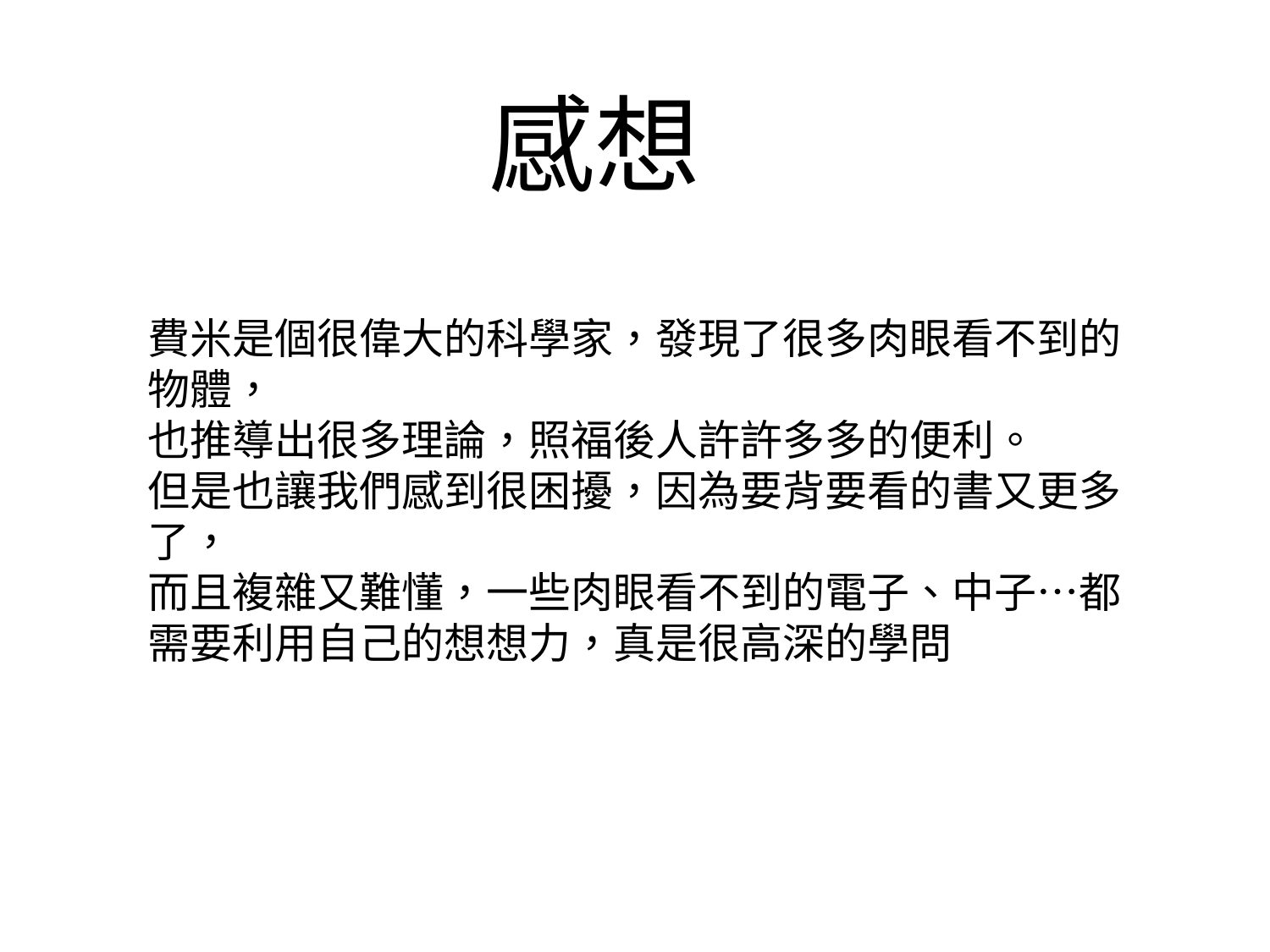

感想
費米是個很偉大的科學家，發現了很多肉眼看不到的物體，
也推導出很多理論，照福後人許許多多的便利。
但是也讓我們感到很困擾，因為要背要看的書又更多了，
而且複雜又難懂，一些肉眼看不到的電子、中子…都需要利用自己的想想力，真是很高深的學問